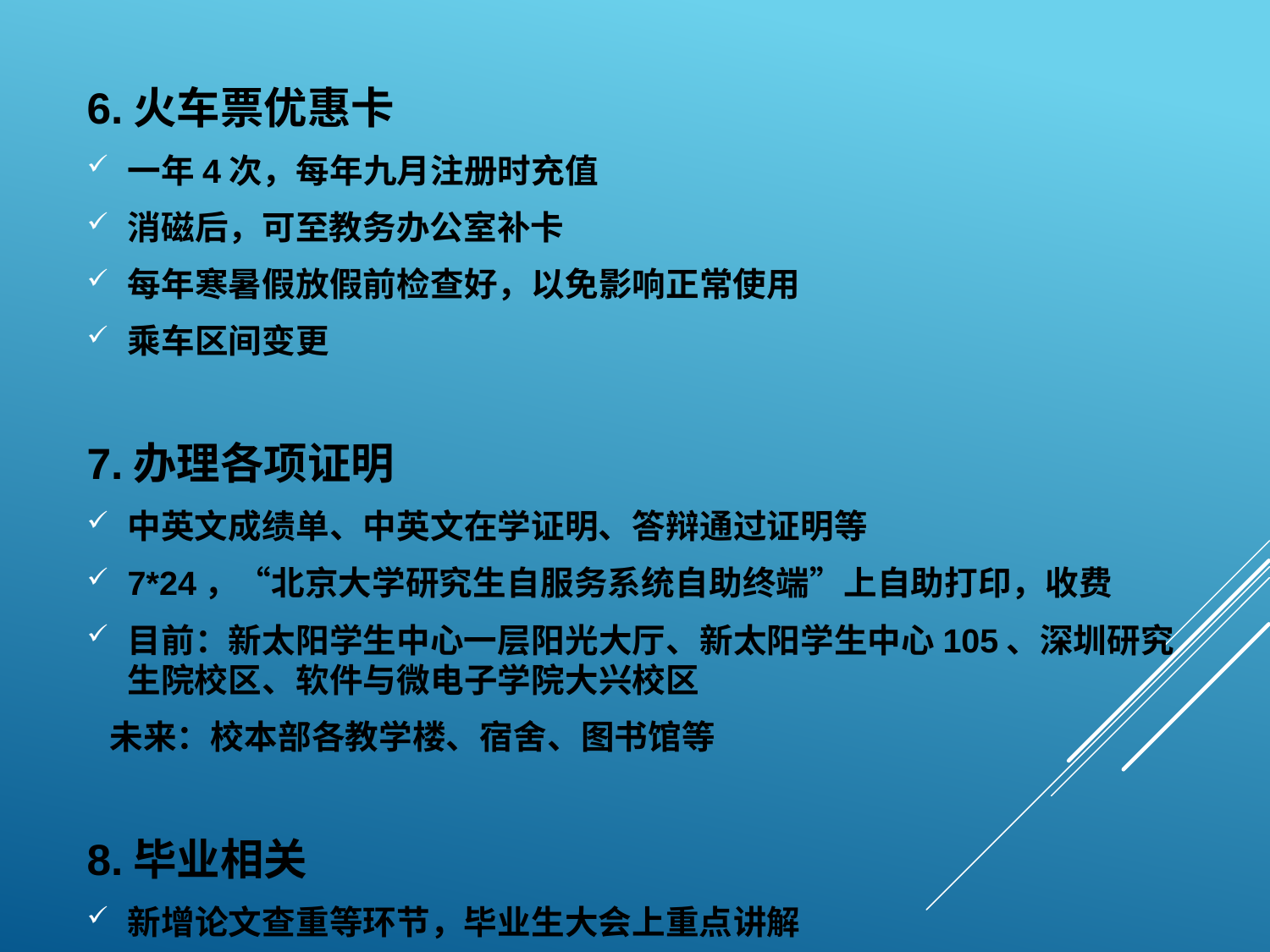

6.火车票优惠卡
一年4次，每年九月注册时充值
消磁后，可至教务办公室补卡
每年寒暑假放假前检查好，以免影响正常使用
乘车区间变更

7.办理各项证明
中英文成绩单、中英文在学证明、答辩通过证明等
7*24，“北京大学研究生自服务系统自助终端”上自助打印，收费
目前：新太阳学生中心一层阳光大厅、新太阳学生中心105、深圳研究生院校区、软件与微电子学院大兴校区
  未来：校本部各教学楼、宿舍、图书馆等

8.毕业相关
新增论文查重等环节，毕业生大会上重点讲解